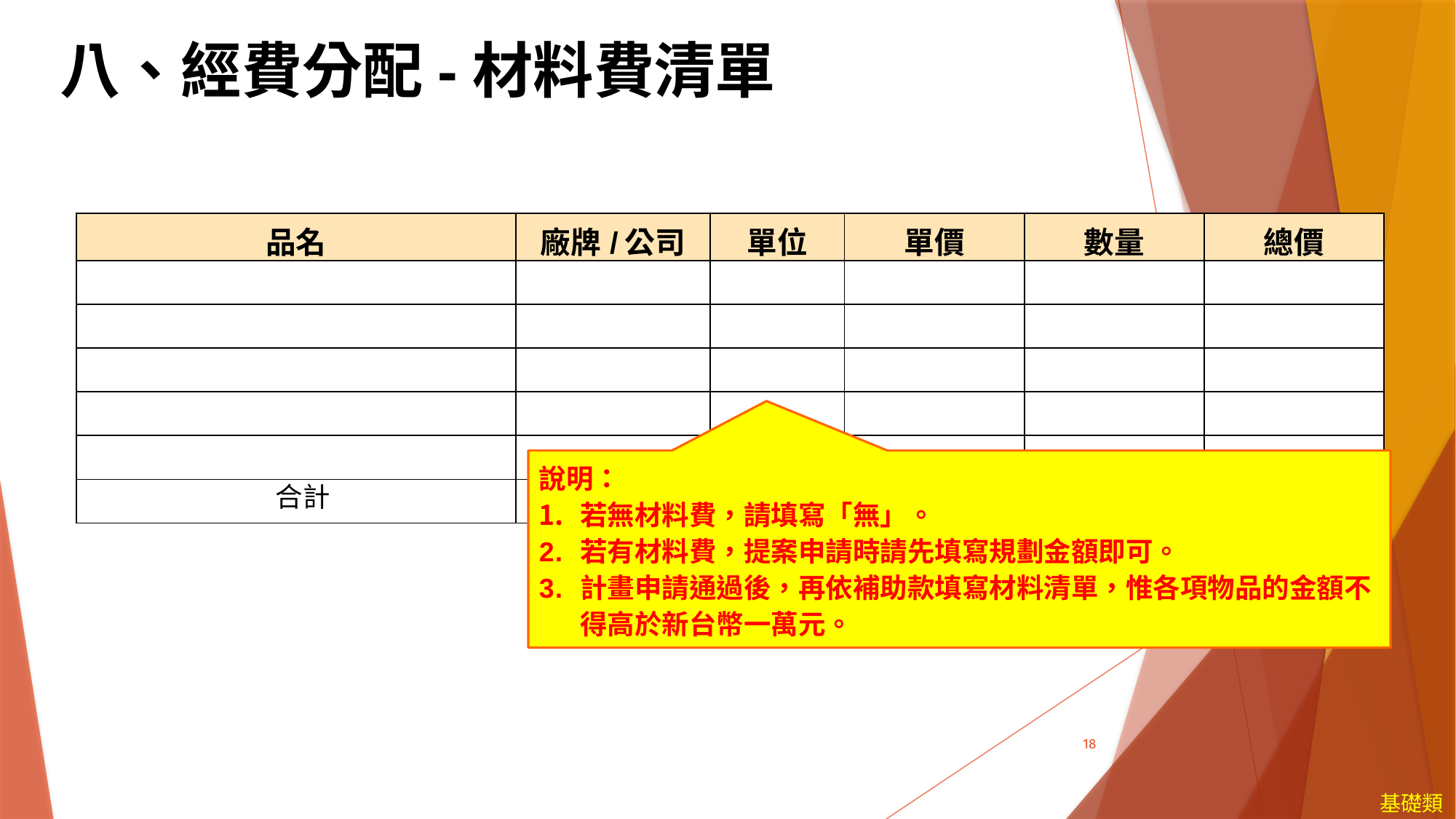

八、經費分配-材料費清單
| 品名 | 廠牌/公司 | 單位 | 單價 | 數量 | 總價 |
| --- | --- | --- | --- | --- | --- |
|  |  |  |  |  |  |
|  |  |  |  |  |  |
|  |  |  |  |  |  |
|  |  |  |  |  |  |
|  |  |  |  |  |  |
| 合計 |  |  |  |  |  |
說明：
若無材料費，請填寫「無」。
若有材料費，提案申請時請先填寫規劃金額即可。
計畫申請通過後，再依補助款填寫材料清單，惟各項物品的金額不得高於新台幣一萬元。
18